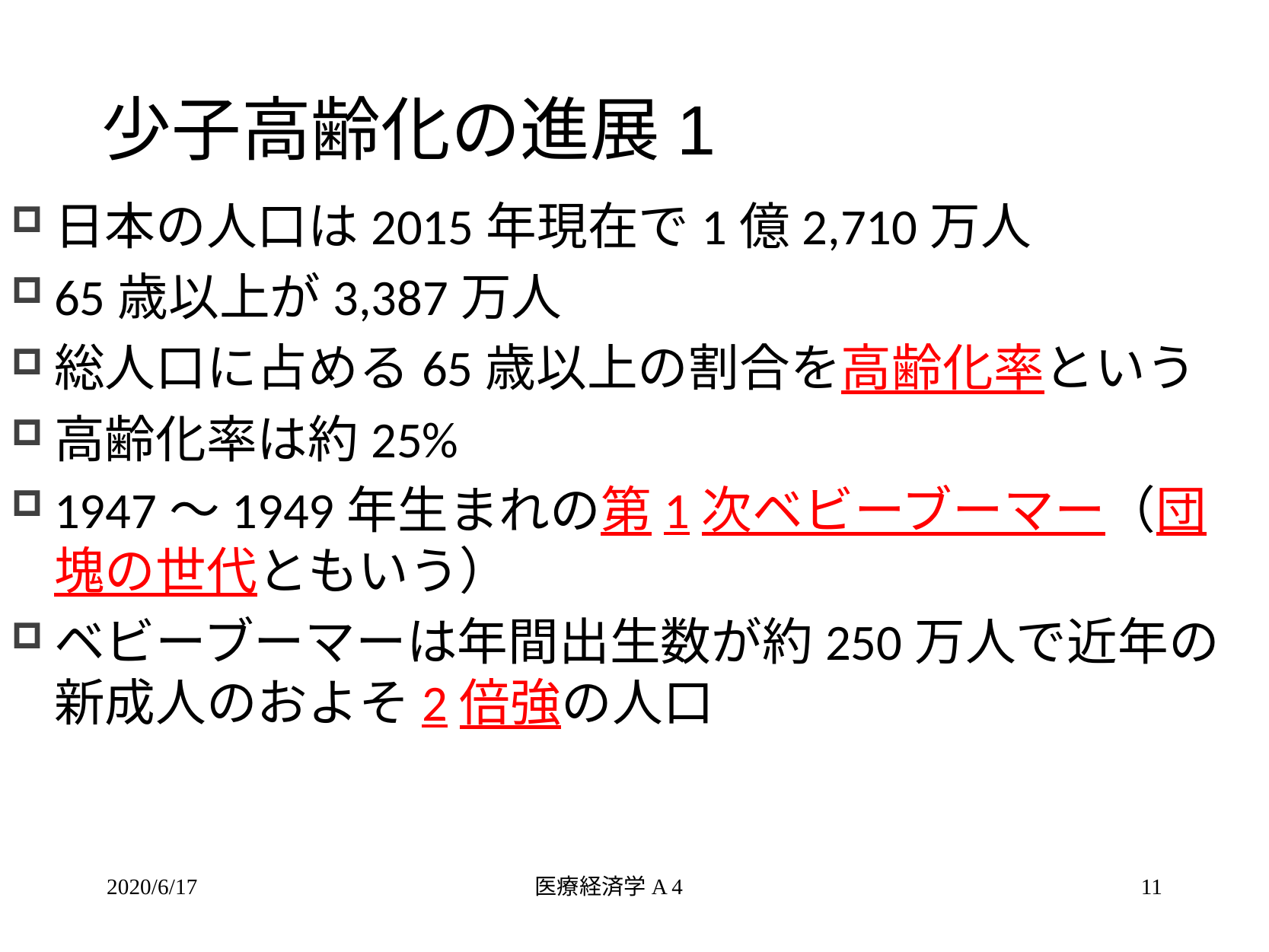

# 少子高齢化の進展1
日本の人口は2015年現在で1億2,710万人
65歳以上が3,387万人
総人口に占める65歳以上の割合を高齢化率という
高齢化率は約25%
1947～1949年生まれの第1次ベビーブーマー（団塊の世代ともいう）
ベビーブーマーは年間出生数が約250万人で近年の新成人のおよそ2倍強の人口

2020/6/17
医療経済学A 4
11